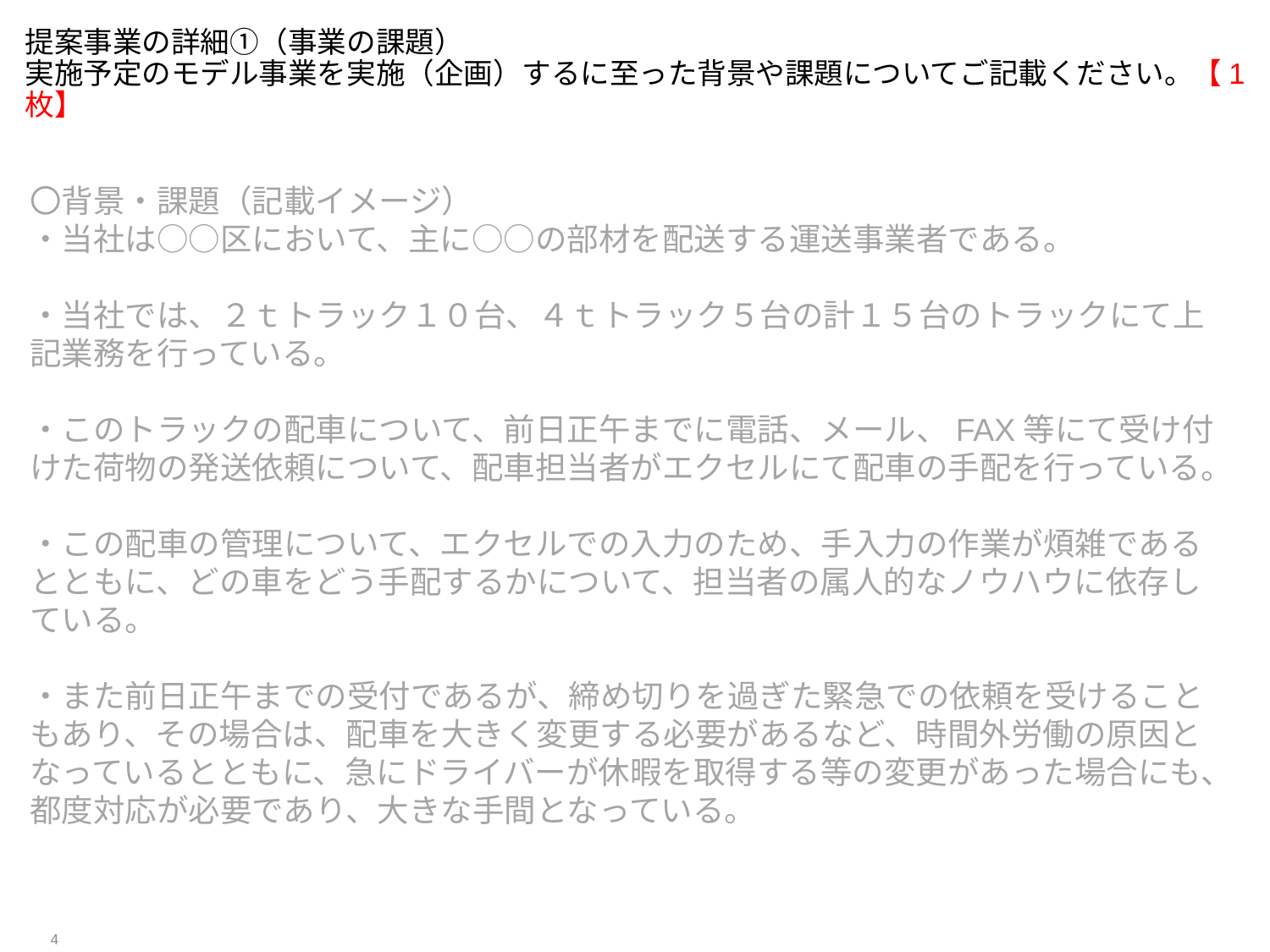

# 提案事業の詳細①（事業の課題） 実施予定のモデル事業を実施（企画）するに至った背景や課題についてご記載ください。【1枚】
〇背景・課題（記載イメージ）
・当社は○○区において、主に○○の部材を配送する運送事業者である。

・当社では、２ｔトラック１０台、４ｔトラック５台の計１５台のトラックにて上記業務を行っている。

・このトラックの配車について、前日正午までに電話、メール、FAX等にて受け付けた荷物の発送依頼について、配車担当者がエクセルにて配車の手配を行っている。

・この配車の管理について、エクセルでの入力のため、手入力の作業が煩雑であるとともに、どの車をどう手配するかについて、担当者の属人的なノウハウに依存している。

・また前日正午までの受付であるが、締め切りを過ぎた緊急での依頼を受けることもあり、その場合は、配車を大きく変更する必要があるなど、時間外労働の原因となっているとともに、急にドライバーが休暇を取得する等の変更があった場合にも、都度対応が必要であり、大きな手間となっている。

4